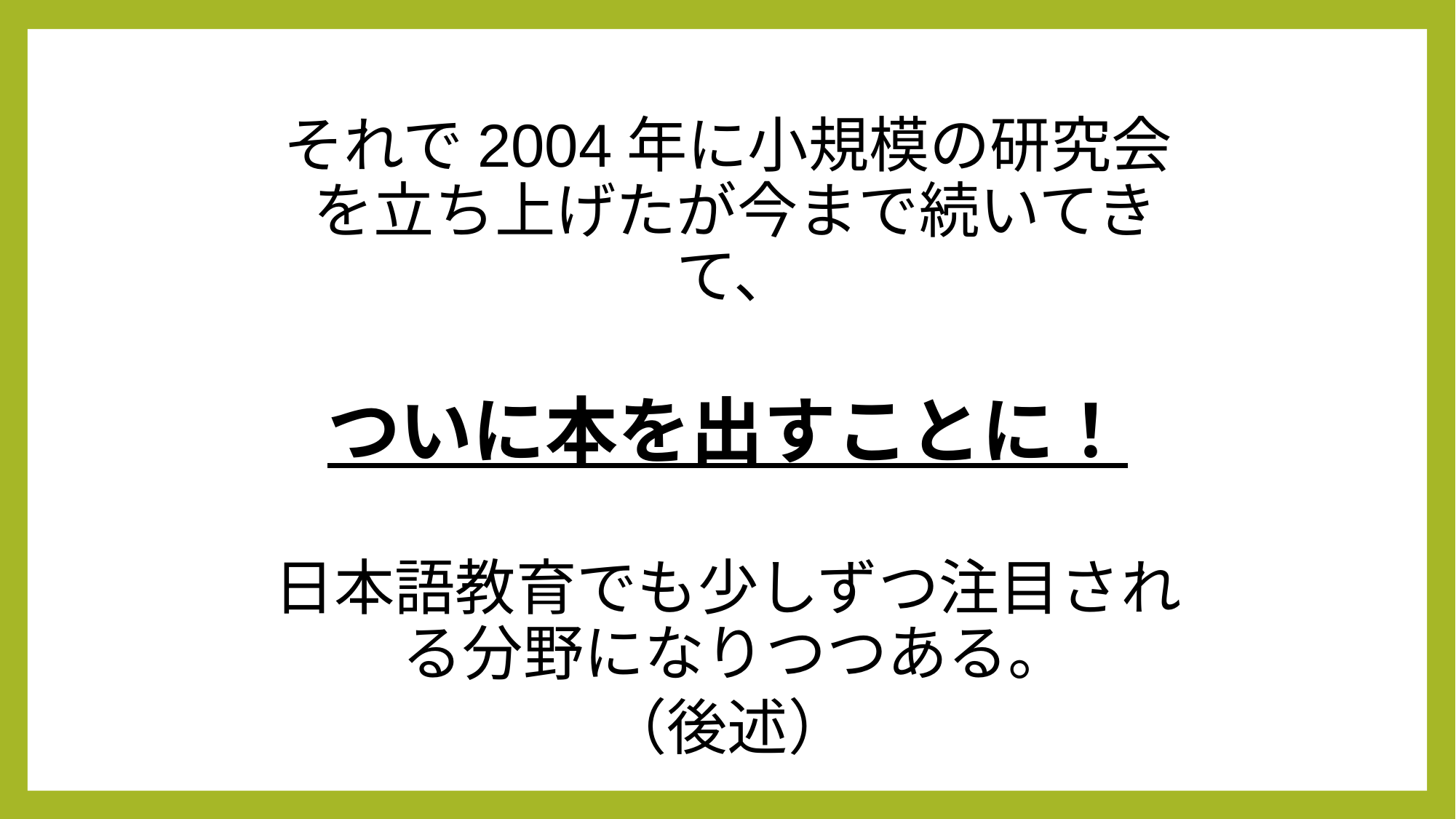

それで2004年に小規模の研究会を立ち上げたが今まで続いてきて、

ついに本を出すことに！

日本語教育でも少しずつ注目される分野になりつつある。
（後述）